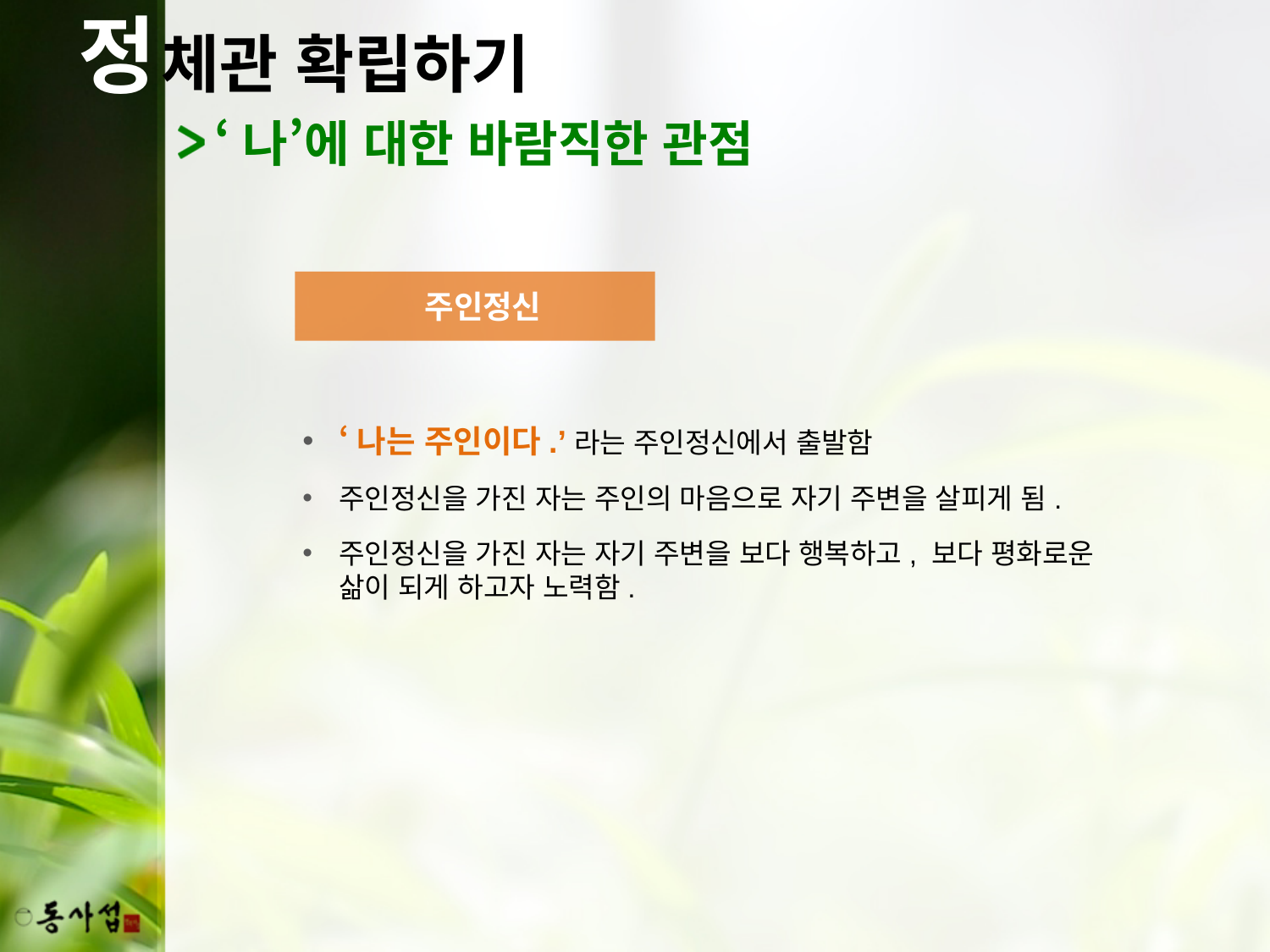

정
체관 확립하기
‘나’에 대한 바람직한 관점
 주인정신
‘나는 주인이다.’라는 주인정신에서 출발함
주인정신을 가진 자는 주인의 마음으로 자기 주변을 살피게 됨.
주인정신을 가진 자는 자기 주변을 보다 행복하고, 보다 평화로운 삶이 되게 하고자 노력함.